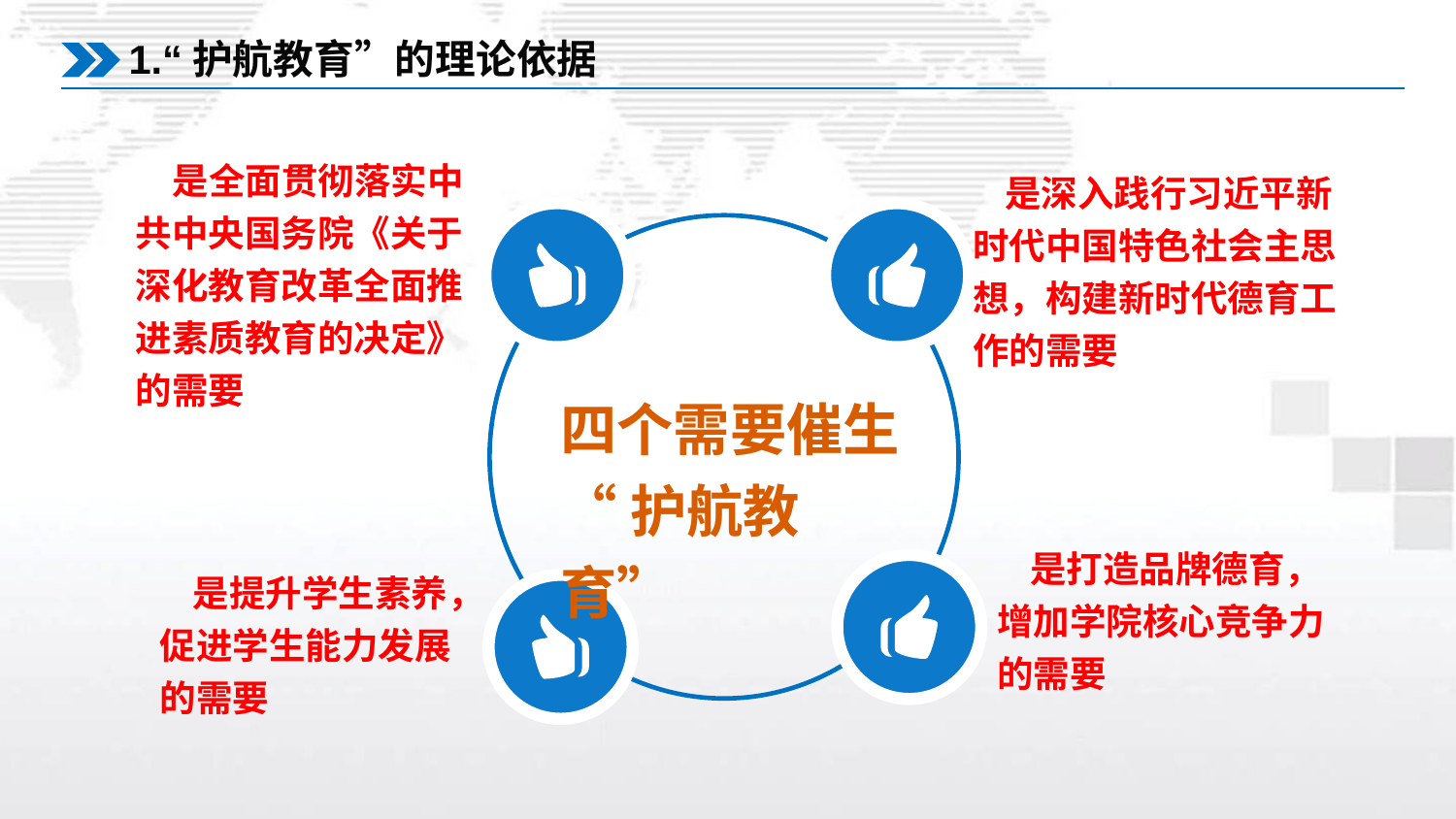

1.“护航教育”的理论依据

    是全面贯彻落实中共中央国务院《关于深化教育改革全面推进素质教育的决定》的需要
    是深入践行习近平新时代中国特色社会主思想，构建新时代德育工作的需要

四个需要催生
“护航教育”
    是打造品牌德育，增加学院核心竞争力的需要
    是提升学生素养，促进学生能力发展的需要